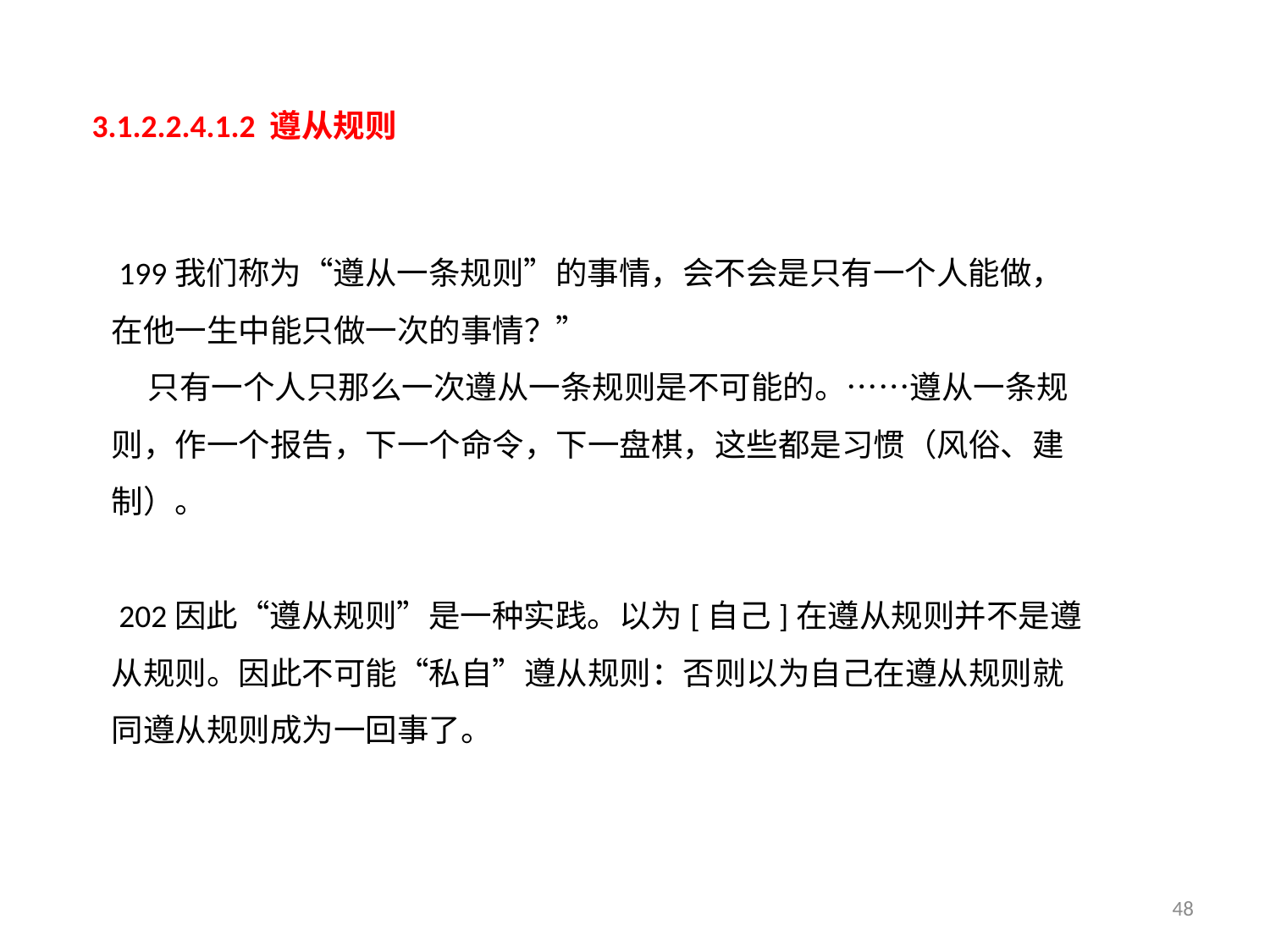

3.1.2.2.4.1.2 遵从规则
 199我们称为“遵从一条规则”的事情，会不会是只有一个人能做，在他一生中能只做一次的事情？”
    只有一个人只那么一次遵从一条规则是不可能的。……遵从一条规则，作一个报告，下一个命令，下一盘棋，这些都是习惯（风俗、建制）。

 202因此“遵从规则”是一种实践。以为[自己]在遵从规则并不是遵从规则。因此不可能“私自”遵从规则：否则以为自己在遵从规则就同遵从规则成为一回事了。
48